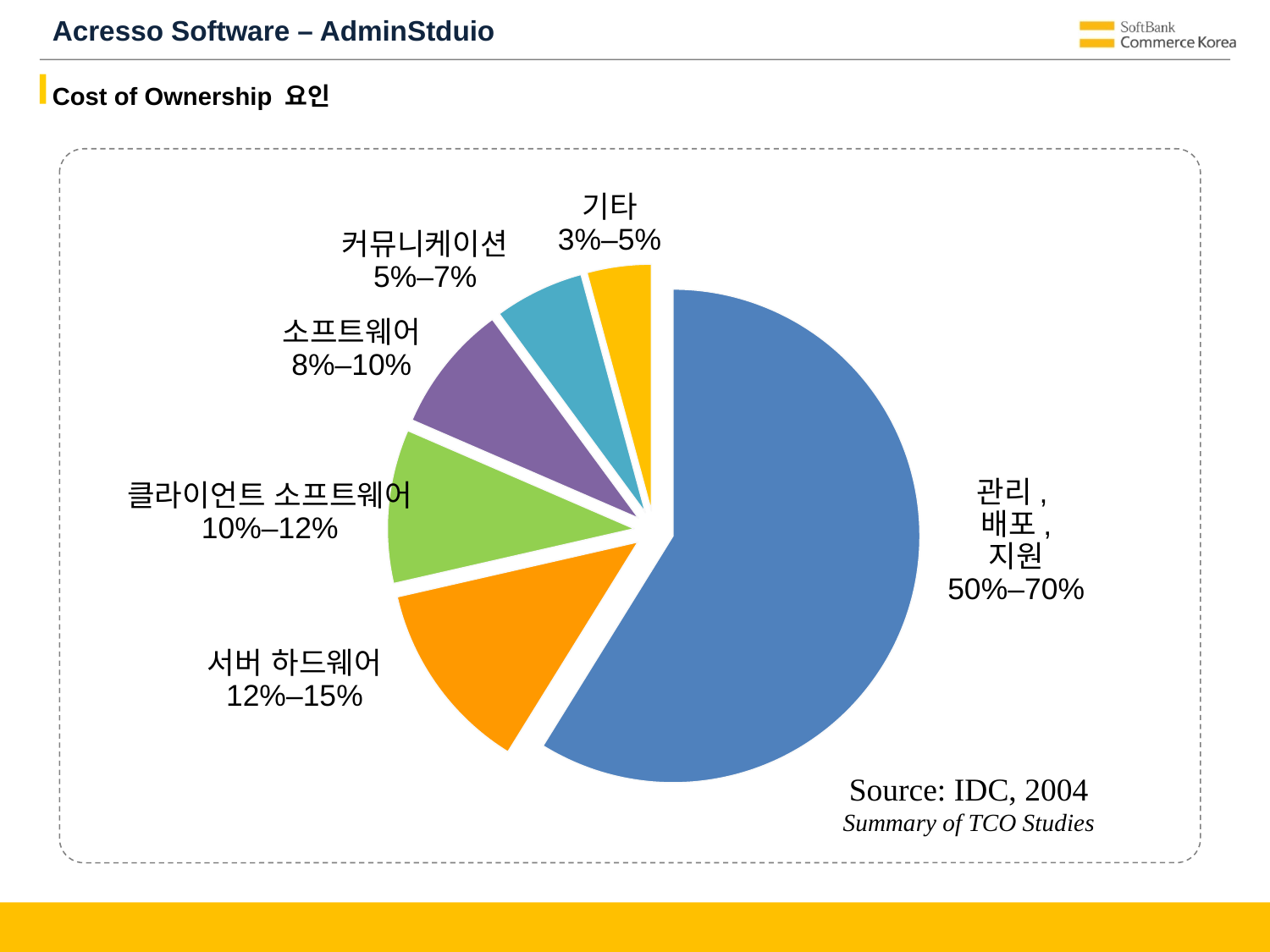

# Acresso Software – AdminStduio
Cost of Ownership 요인

기타
3%–5%
커뮤니케이션
5%–7%

### Chart

| Category | 1st Qtr |
|---|---|
| East | 70.0 |
| West | 15.0 |
| North | 12.0 |
소프트웨어
8%–10%
관리,
배포,
지원
50%–70%
클라이언트 소프트웨어
10%–12%
서버 하드웨어
12%–15%
Source: IDC, 2004
Summary of TCO Studies